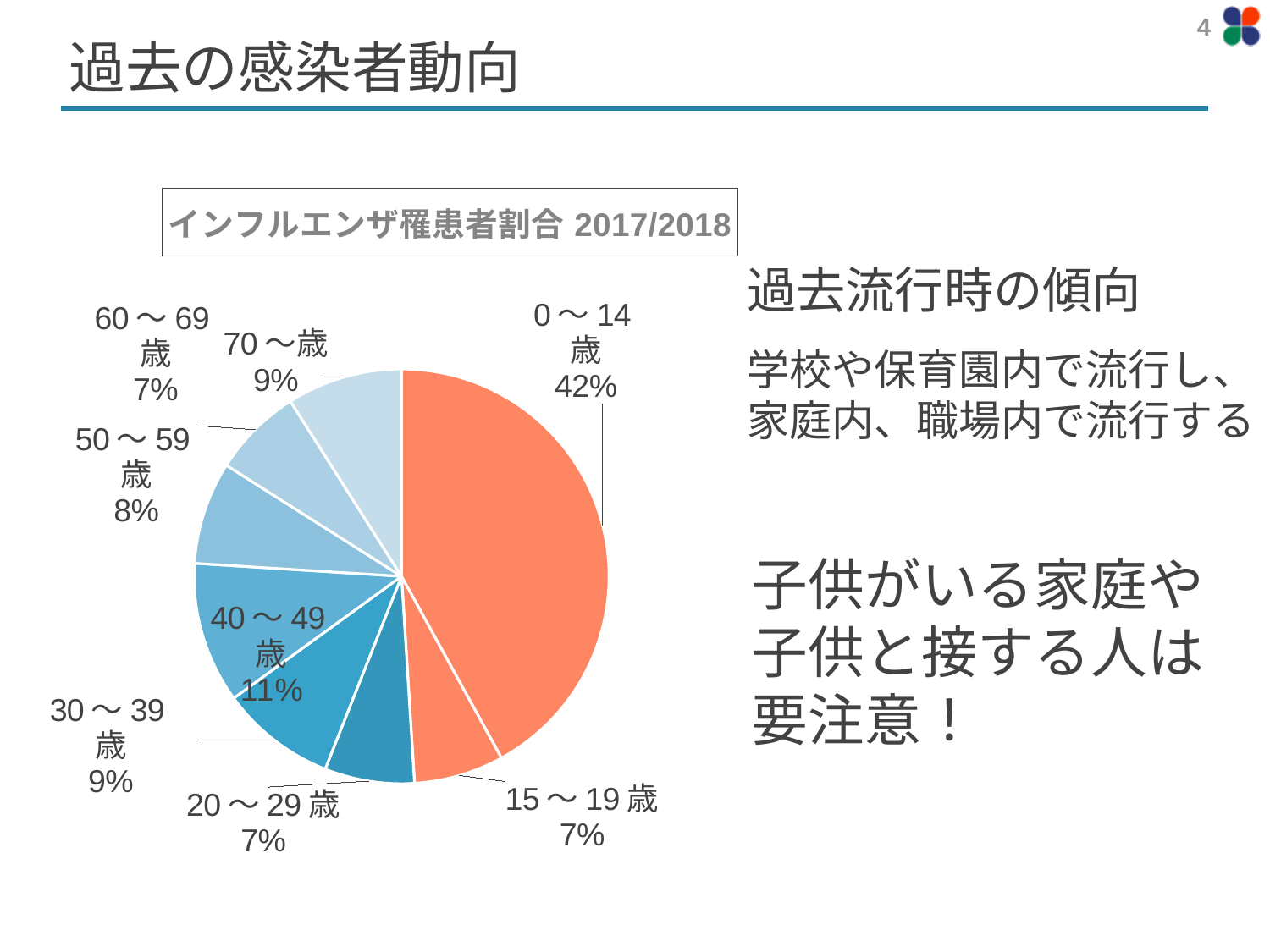

# 過去の感染者動向
4

### Chart: インフルエンザ罹患者割合2017/2018

| Category | 罹患者割合 |
|---|---|
| 0～14歳 | 42.0 |
| 15～19歳 | 7.0 |
| 20～29歳 | 7.0 |
| 30～39歳 | 9.0 |
| 40～49歳 | 11.0 |
| 50～59歳 | 8.0 |
| 60～69歳 | 7.0 |
| 70～歳 | 9.0 |
過去流行時の傾向
学校や保育園内で流行し、
家庭内、職場内で流行する
子供がいる家庭や
子供と接する人は
要注意！